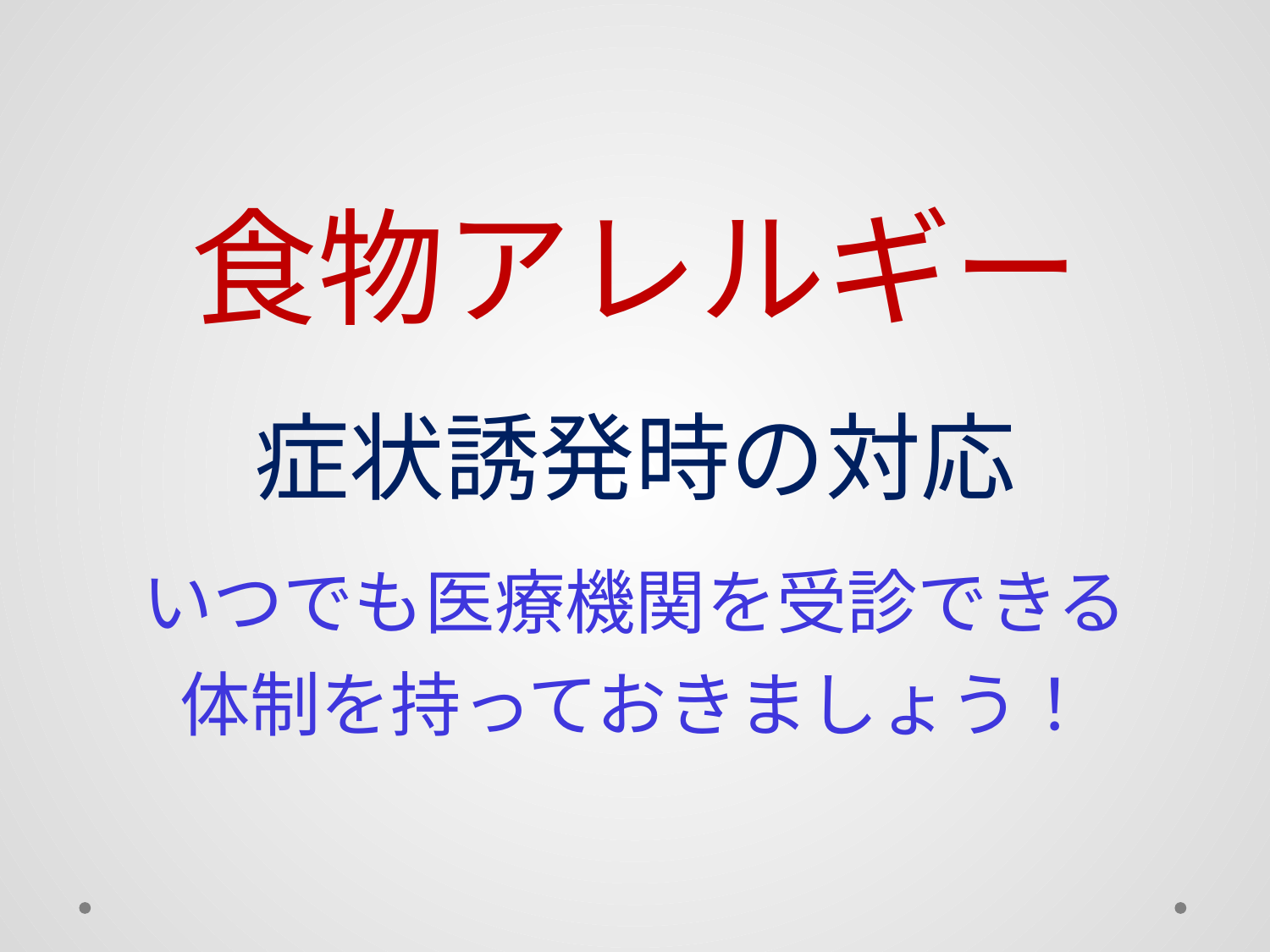

食物アレルギー
症状誘発時の対応
いつでも医療機関を受診できる
体制を持っておきましょう！